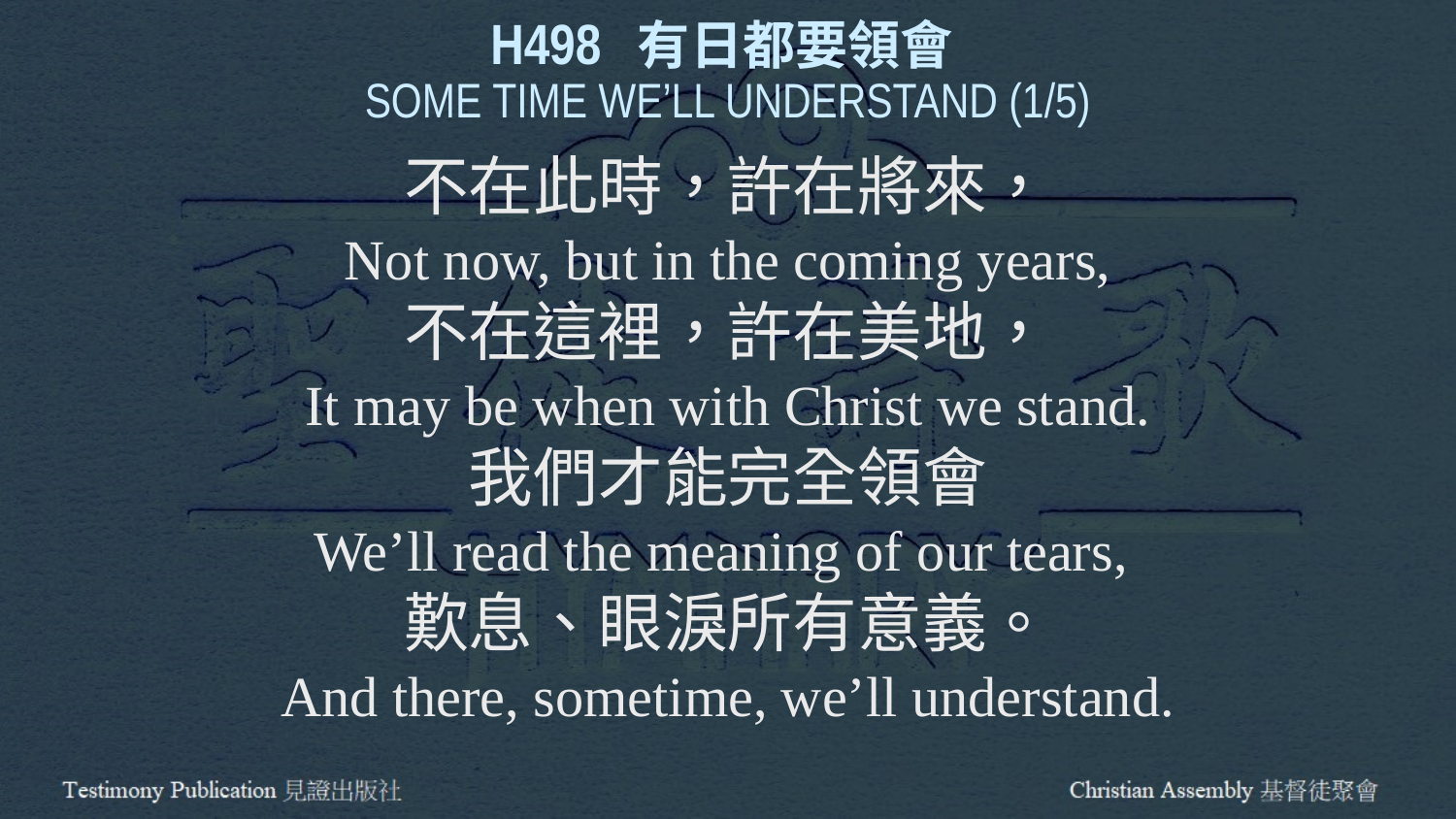

H498  有日都要領會
SOME TIME WE’LL UNDERSTAND (1/5)
不在此時，許在將來，
Not now, but in the coming years,
不在這裡，許在美地，
It may be when with Christ we stand.
我們才能完全領會
We’ll read the meaning of our tears,
歎息、眼淚所有意義。
And there, sometime, we’ll understand.